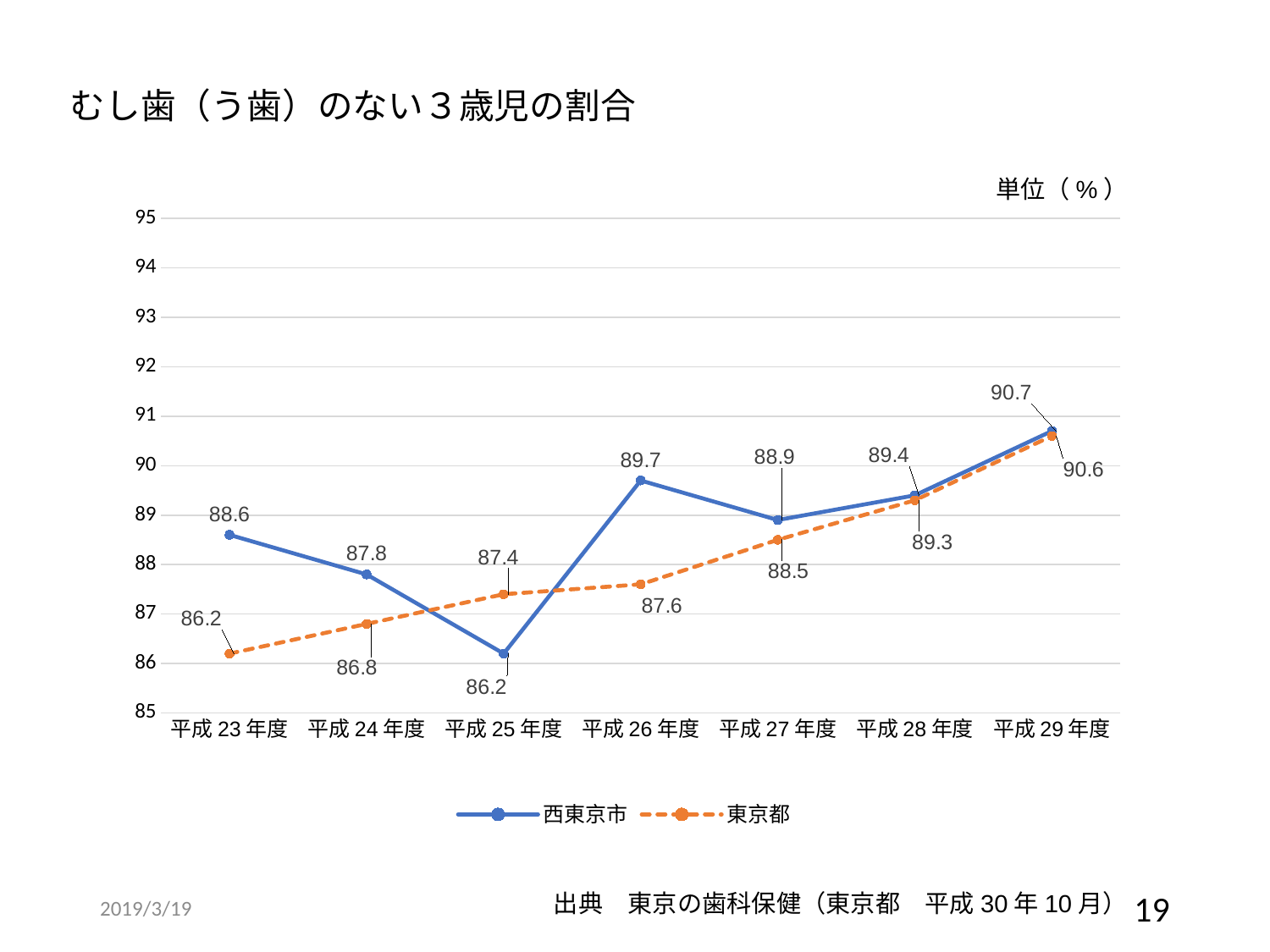

むし歯（う歯）のない３歳児の割合
単位（%）

### Chart

| Category | 西東京市 | 東京都 |
|---|---|---|
| 平成23年度 | 88.6 | 86.2 |
| 平成24年度 | 87.8 | 86.8 |
| 平成25年度 | 86.2 | 87.4 |
| 平成26年度 | 89.7 | 87.6 |
| 平成27年度 | 88.9 | 88.5 |
| 平成28年度 | 89.4 | 89.3 |
| 平成29年度 | 90.7 | 90.6 |
出典　東京の歯科保健（東京都　平成30年10月）
2019/3/19
19